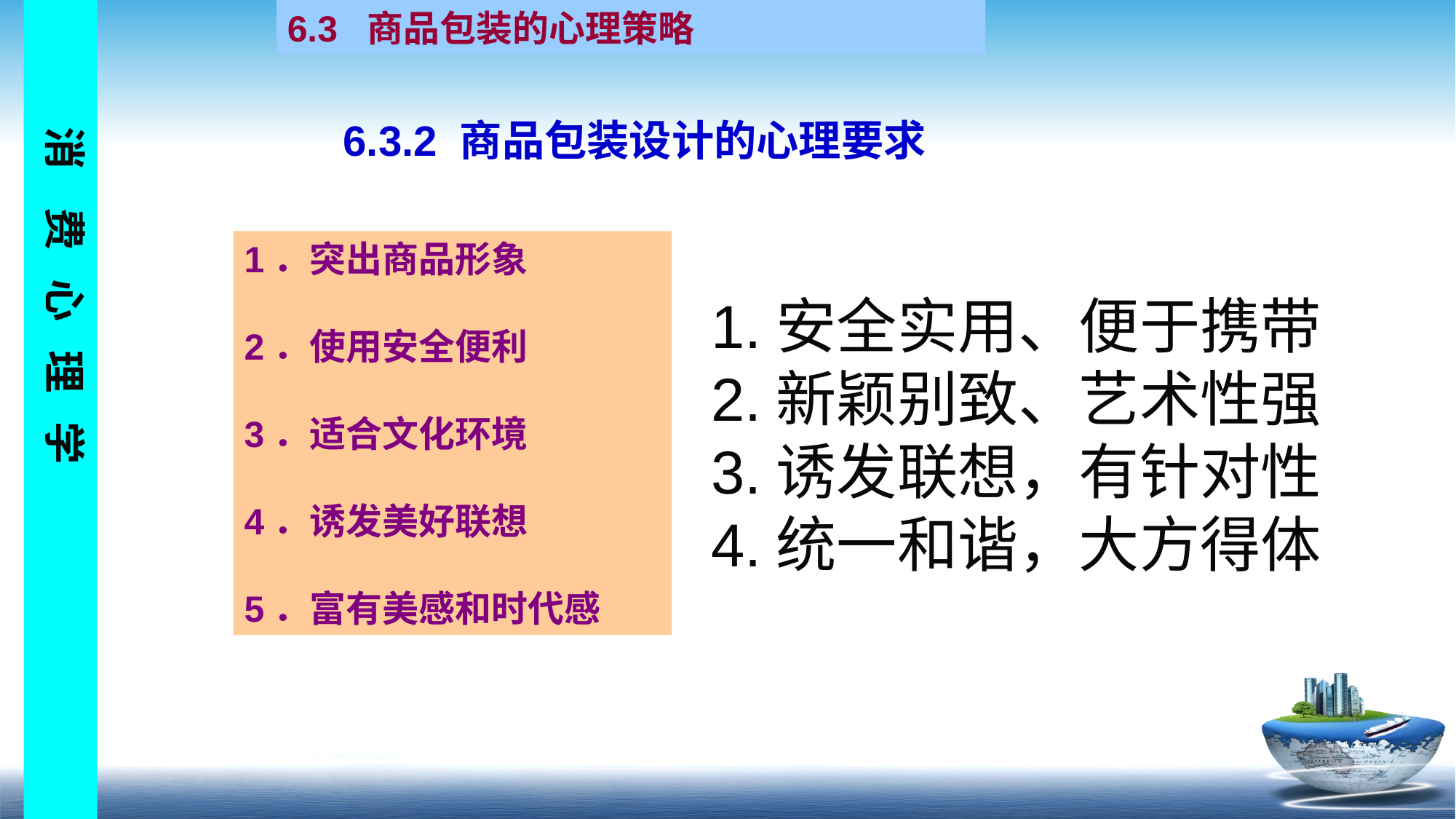

6.3  商品包装的心理策略
6.3.2 商品包装设计的心理要求
1．突出商品形象

2．使用安全便利

3．适合文化环境

4．诱发美好联想

5．富有美感和时代感
1.安全实用、便于携带
2.新颖别致、艺术性强
3.诱发联想，有针对性
4.统一和谐，大方得体